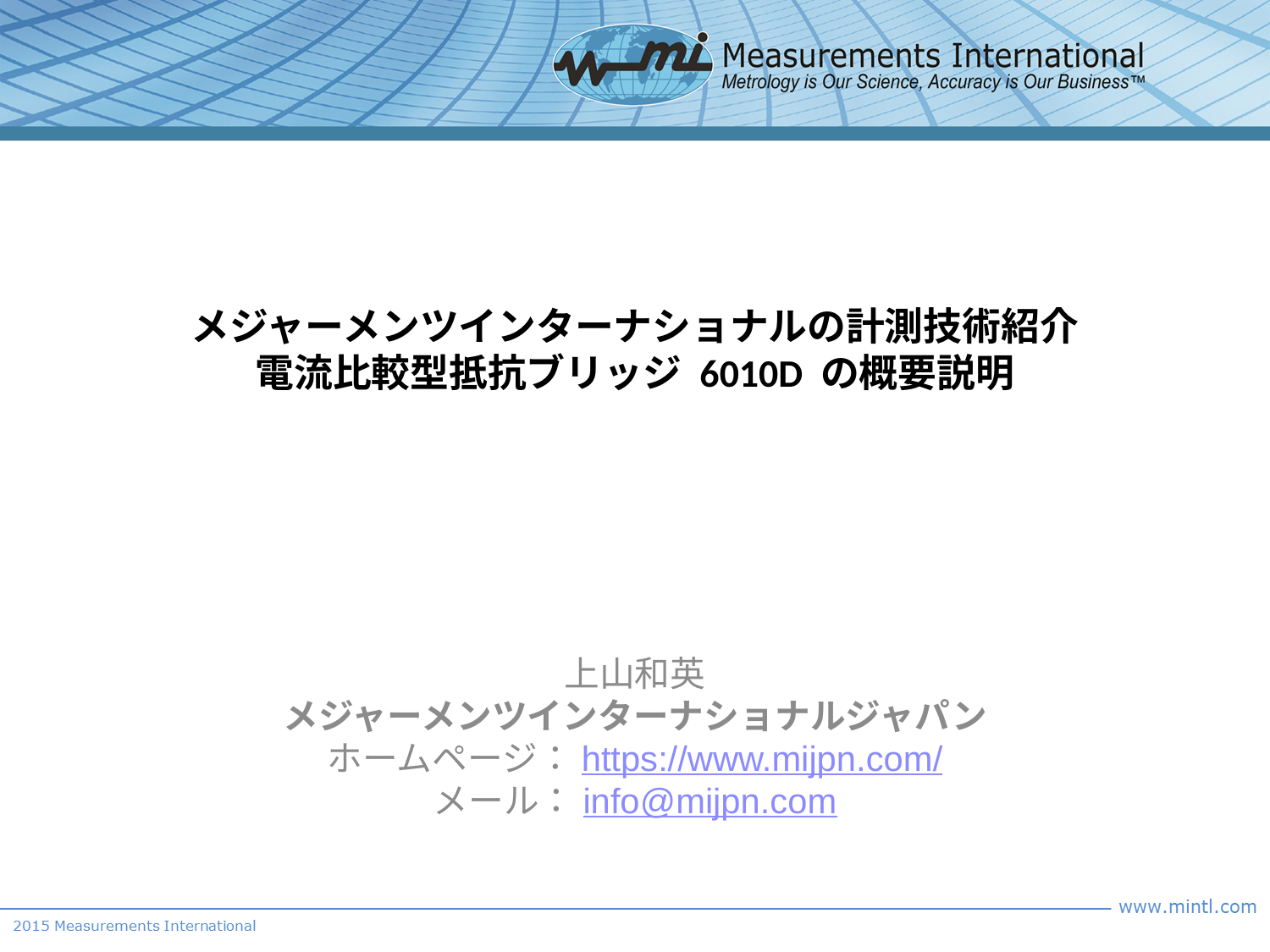

# メジャーメンツインターナショナルの計測技術紹介 電流比較型抵抗ブリッジ 6010D の概要説明
上山和英
メジャーメンツインターナショナルジャパン
ホームページ：https://www.mijpn.com/
メール：info@mijpn.com